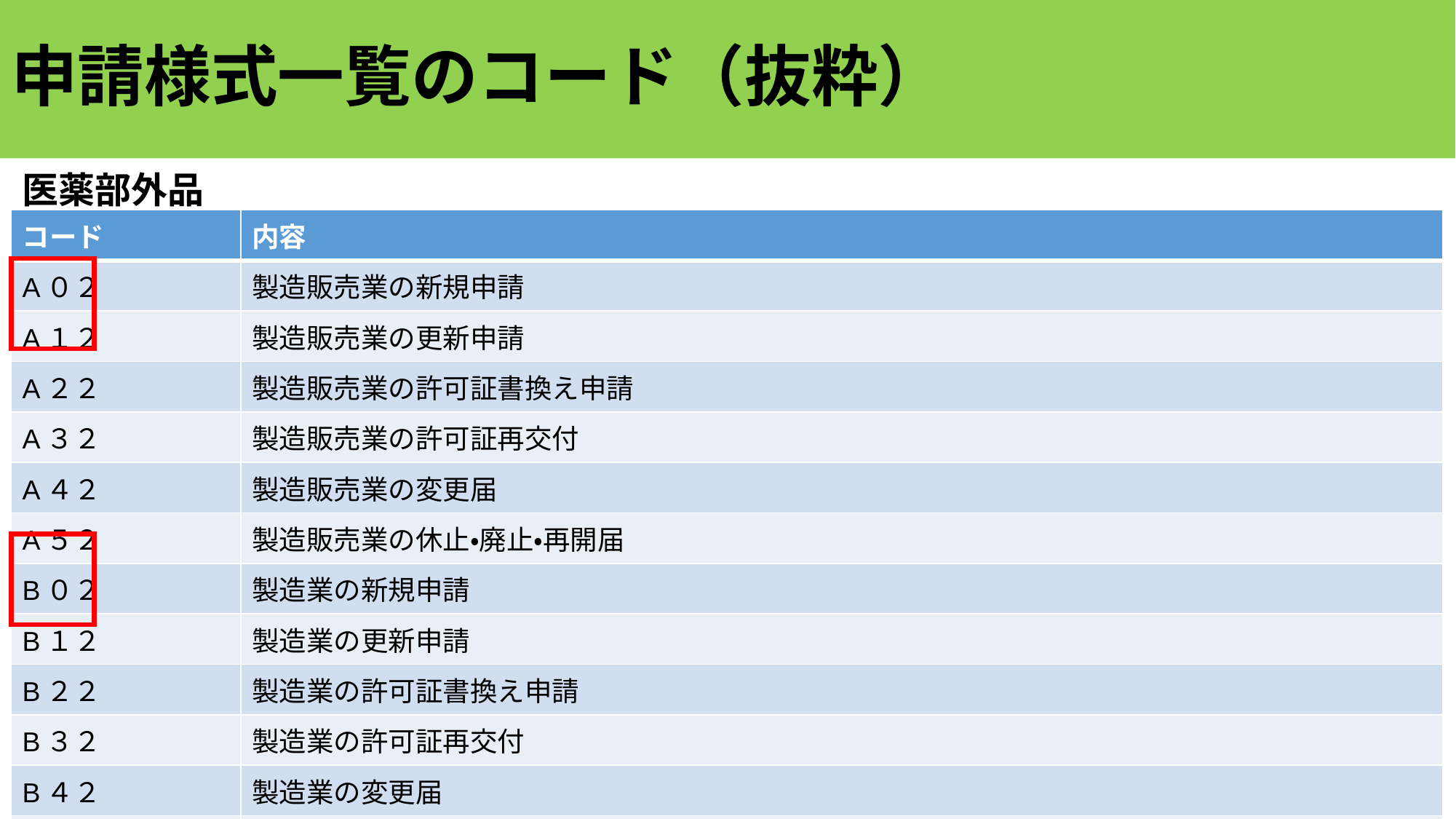

# 申請様式一覧のコード（抜粋）
医薬部外品
| コード | 内容 |
| --- | --- |
| A０２ | 製造販売業の新規申請 |
| A１２ | 製造販売業の更新申請 |
| A２２ | 製造販売業の許可証書換え申請 |
| A３２ | 製造販売業の許可証再交付 |
| A４２ | 製造販売業の変更届 |
| A５２ | 製造販売業の休止・廃止・再開届 |
| B０２ | 製造業の新規申請 |
| B１２ | 製造業の更新申請 |
| B２２ | 製造業の許可証書換え申請 |
| B３２ | 製造業の許可証再交付 |
| B４２ | 製造業の変更届 |
| B５２ | 製造業の休止・廃止・再開届 |